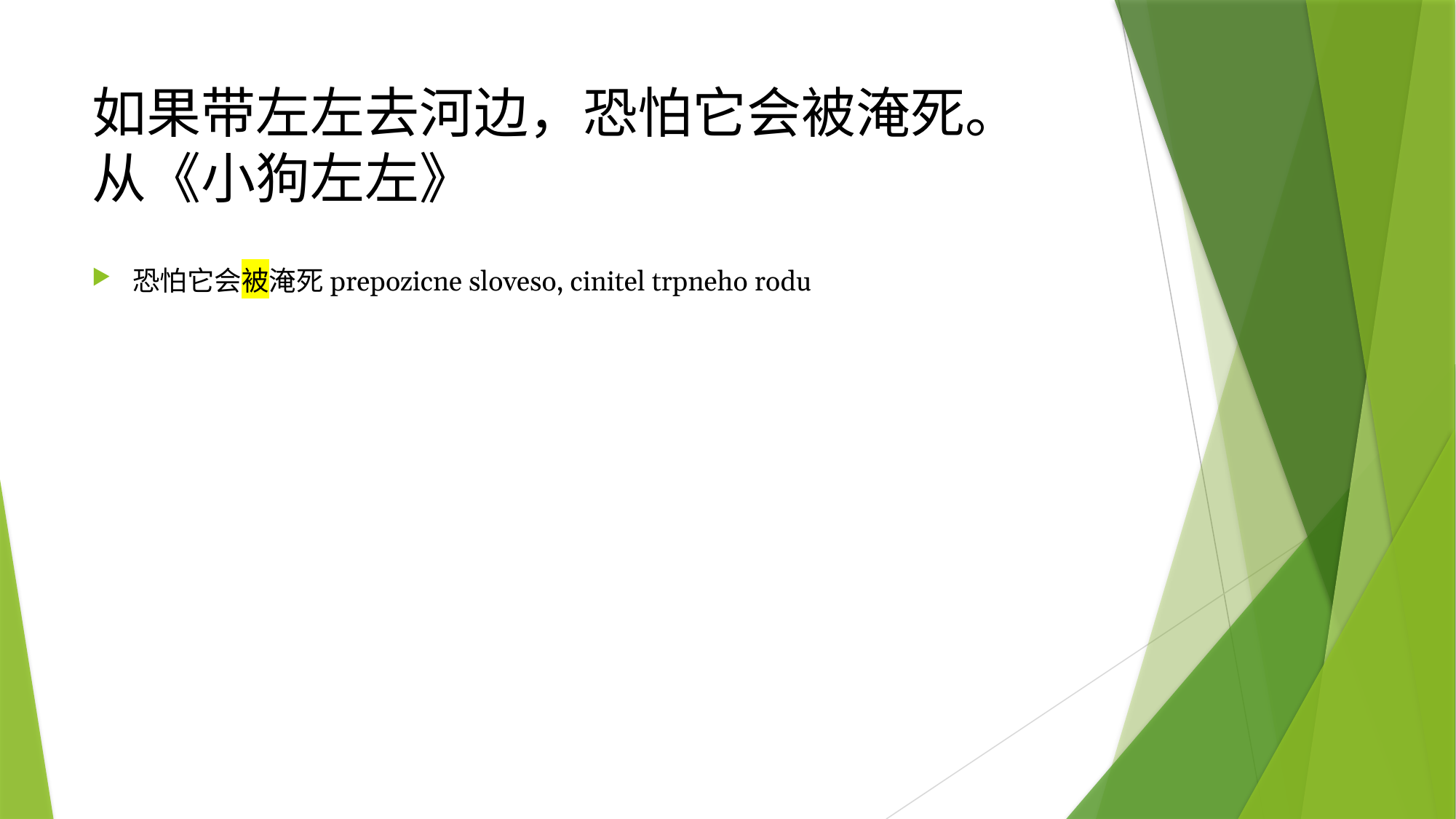

# 如果带左左去河边，恐怕它会被淹死。 从《小狗左左》
恐怕它会被淹死prepozicne sloveso, cinitel trpneho rodu